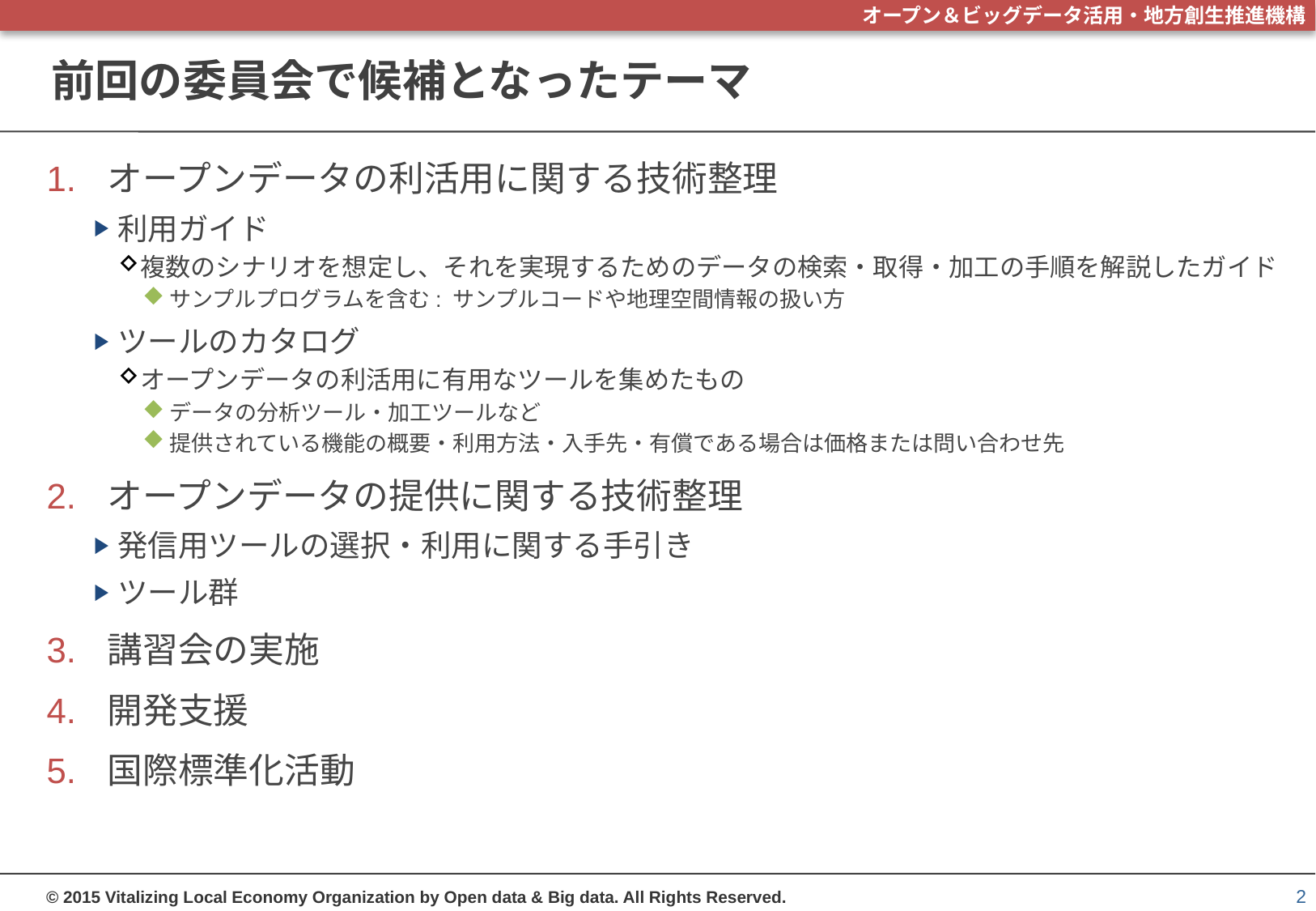

# 前回の委員会で候補となったテーマ
オープンデータの利活用に関する技術整理
利用ガイド
複数のシナリオを想定し、それを実現するためのデータの検索・取得・加工の手順を解説したガイド
サンプルプログラムを含む: サンプルコードや地理空間情報の扱い方
ツールのカタログ
オープンデータの利活用に有用なツールを集めたもの
データの分析ツール・加工ツールなど
提供されている機能の概要・利用方法・入手先・有償である場合は価格または問い合わせ先
オープンデータの提供に関する技術整理
発信用ツールの選択・利用に関する手引き
ツール群
講習会の実施
開発支援
国際標準化活動
2